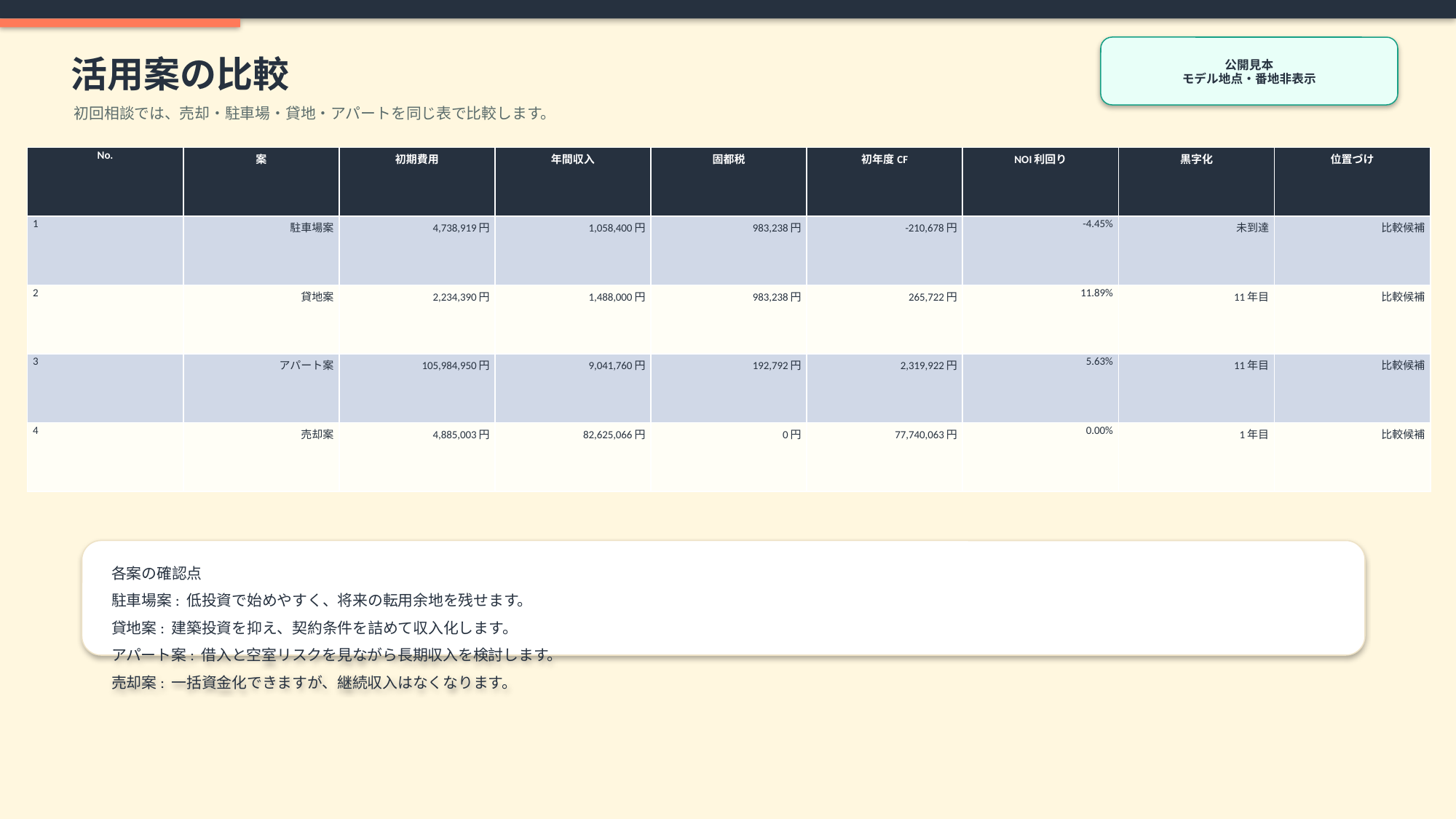

公開見本
モデル地点・番地非表示
活用案の比較
初回相談では、売却・駐車場・貸地・アパートを同じ表で比較します。
| No. | 案 | 初期費用 | 年間収入 | 固都税 | 初年度CF | NOI利回り | 黒字化 | 位置づけ |
| --- | --- | --- | --- | --- | --- | --- | --- | --- |
| 1 | 駐車場案 | 4,738,919円 | 1,058,400円 | 983,238円 | -210,678円 | -4.45% | 未到達 | 比較候補 |
| 2 | 貸地案 | 2,234,390円 | 1,488,000円 | 983,238円 | 265,722円 | 11.89% | 11年目 | 比較候補 |
| 3 | アパート案 | 105,984,950円 | 9,041,760円 | 192,792円 | 2,319,922円 | 5.63% | 11年目 | 比較候補 |
| 4 | 売却案 | 4,885,003円 | 82,625,066円 | 0円 | 77,740,063円 | 0.00% | 1年目 | 比較候補 |
各案の確認点
駐車場案: 低投資で始めやすく、将来の転用余地を残せます。
貸地案: 建築投資を抑え、契約条件を詰めて収入化します。
アパート案: 借入と空室リスクを見ながら長期収入を検討します。
売却案: 一括資金化できますが、継続収入はなくなります。